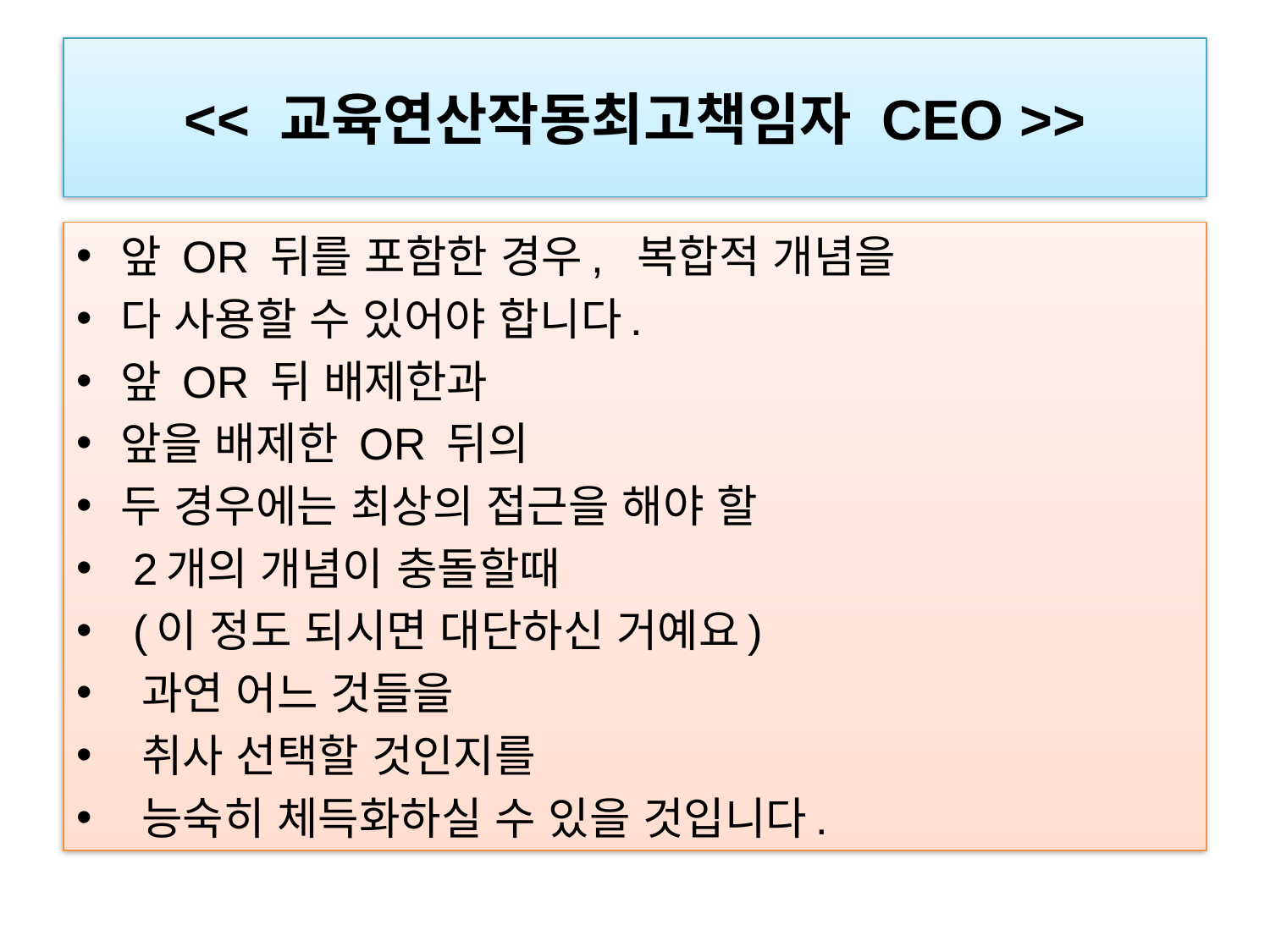

# << 교육연산작동최고책임자 CEO >>
앞 OR 뒤를 포함한 경우,  복합적 개념을
다 사용할 수 있어야 합니다.
앞 OR 뒤 배제한과
앞을 배제한 OR 뒤의
두 경우에는 최상의 접근을 해야 할
 2개의 개념이 충돌할때
 (이 정도 되시면 대단하신 거예요)
 과연 어느 것들을
 취사 선택할 것인지를
 능숙히 체득화하실 수 있을 것입니다.